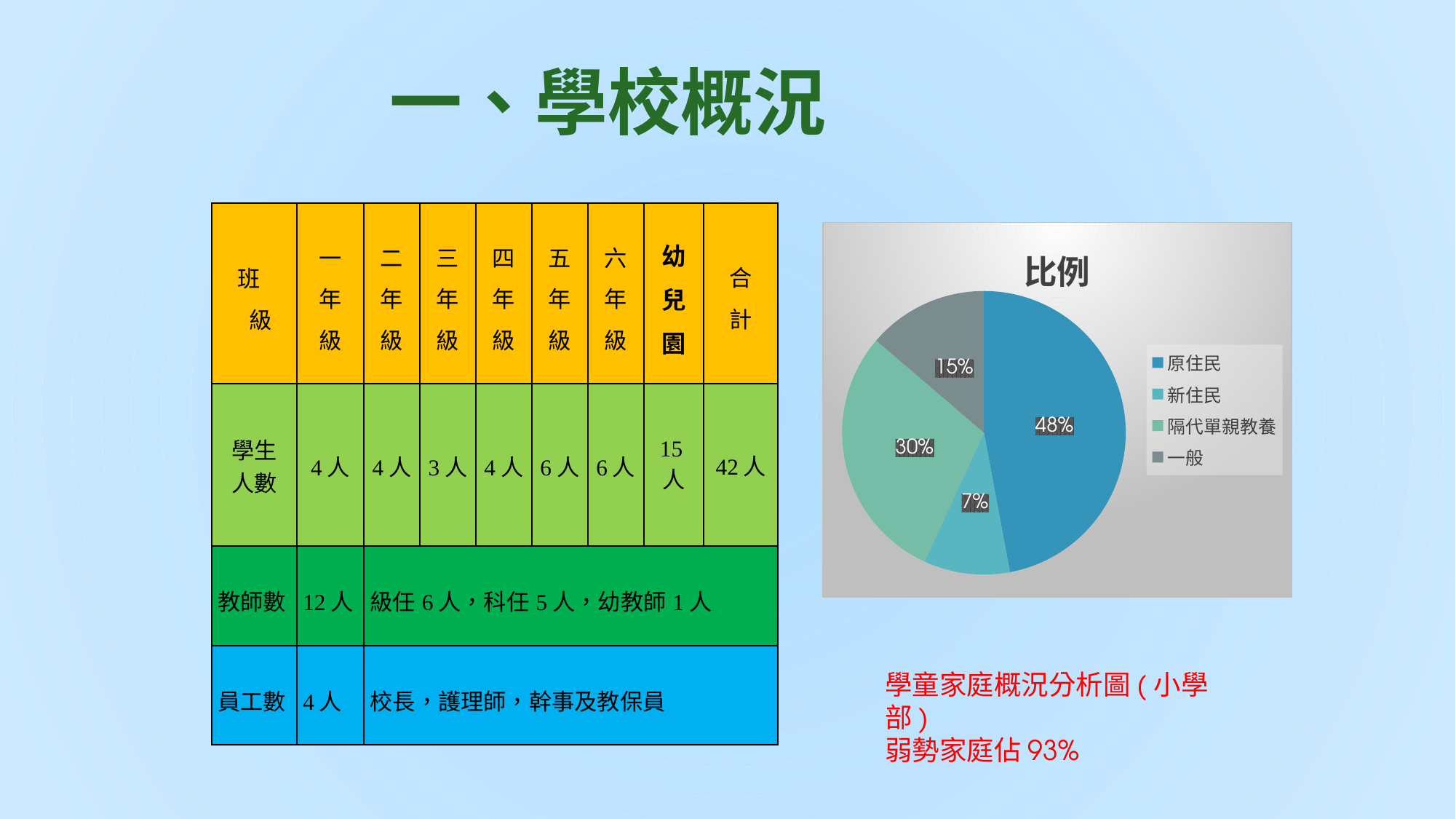

一、學校概況
| 班 級 | 一 年 級 | 二 年 級 | 三 年 級 | 四 年 級 | 五 年 級 | 六 年 級 | 幼 兒 園 | 合 計 |
| --- | --- | --- | --- | --- | --- | --- | --- | --- |
| 學生 人數 | 4人 | 4人 | 3人 | 4人 | 6人 | 6人 | 15人 | 42人 |
| 教師數 | 12人 | 級任6人，科任5人，幼教師1人 |  |  |  |  |  |  |
| 員工數 | 4人 | 校長，護理師，幹事及教保員 |  |  |  |  |  |  |

### Chart:

| Category | 比例 |
|---|---|
| 原住民 | 0.48 |
| 新住民 | 0.1 |
| 隔代單親教養 | 0.3 |
| 一般 | 0.14 |
學童家庭概況分析圖(小學部)
弱勢家庭佔93%